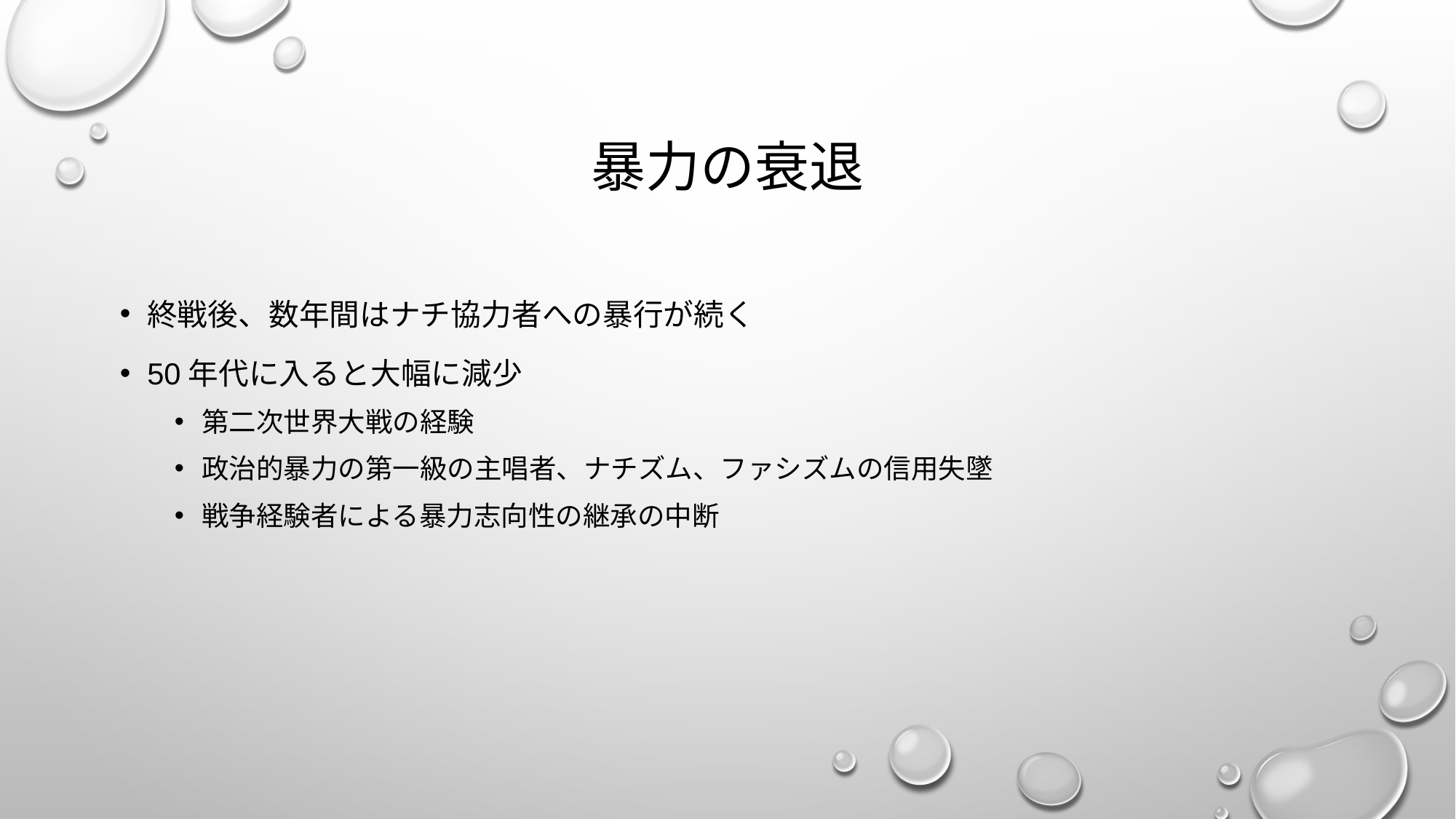

# 暴力の衰退
終戦後、数年間はナチ協力者への暴行が続く
50年代に入ると大幅に減少
第二次世界大戦の経験
政治的暴力の第一級の主唱者、ナチズム、ファシズムの信用失墜
戦争経験者による暴力志向性の継承の中断